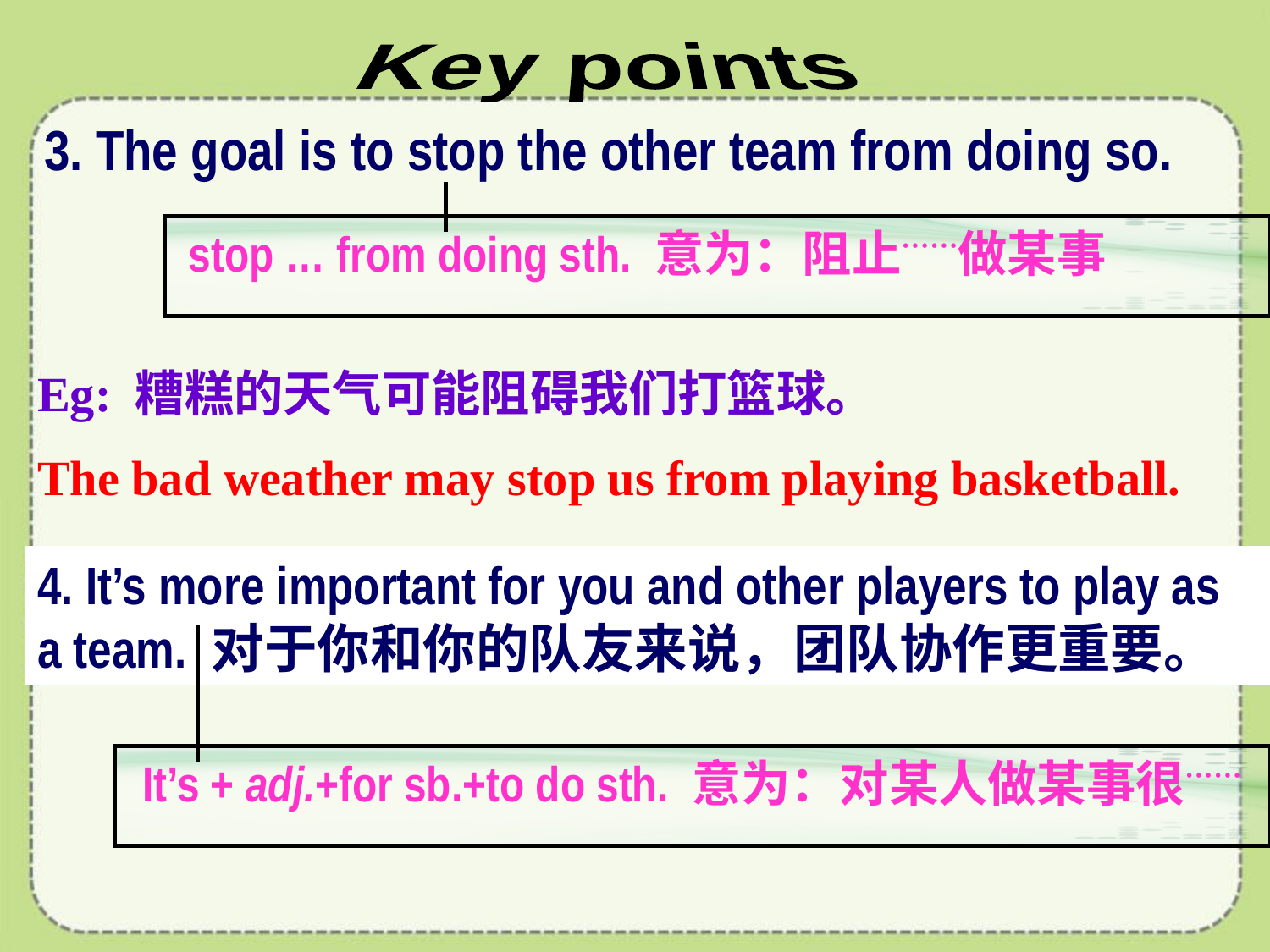

Key points
3. The goal is to stop the other team from doing so.
 stop … from doing sth. 意为：阻止……做某事
Eg: 糟糕的天气可能阻碍我们打篮球。
The bad weather may stop us from playing basketball.
4. It’s more important for you and other players to play as a team. 对于你和你的队友来说，团队协作更重要。
It’s + adj.+for sb.+to do sth. 意为：对某人做某事很……